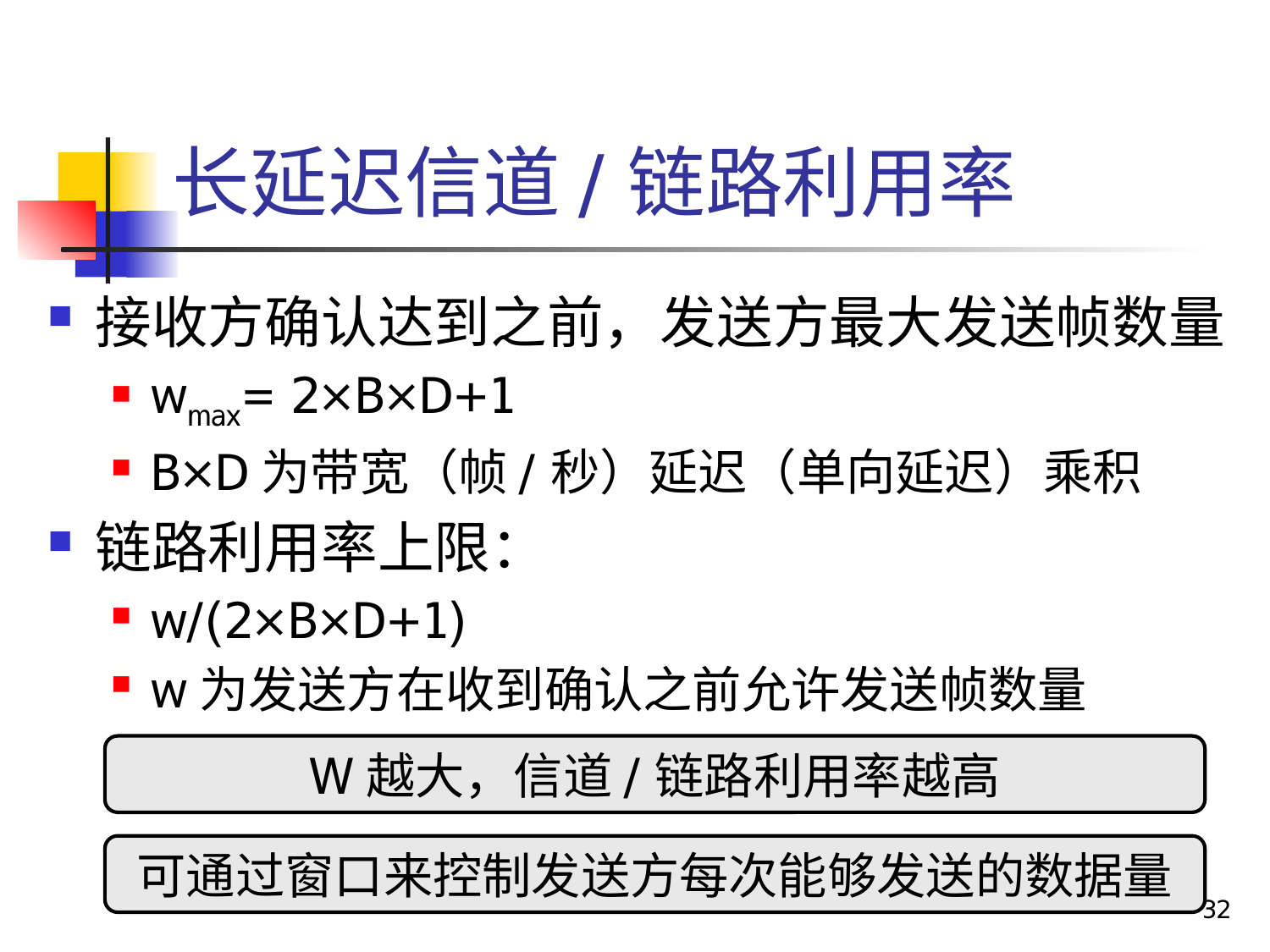

# 长延迟信道/链路利用率
接收方确认达到之前，发送方最大发送帧数量
wmax= 2×B×D+1
B×D为带宽（帧/秒）延迟（单向延迟）乘积
链路利用率上限：
w/(2×B×D+1)
w为发送方在收到确认之前允许发送帧数量

W越大，信道/链路利用率越高
可通过窗口来控制发送方每次能够发送的数据量
32